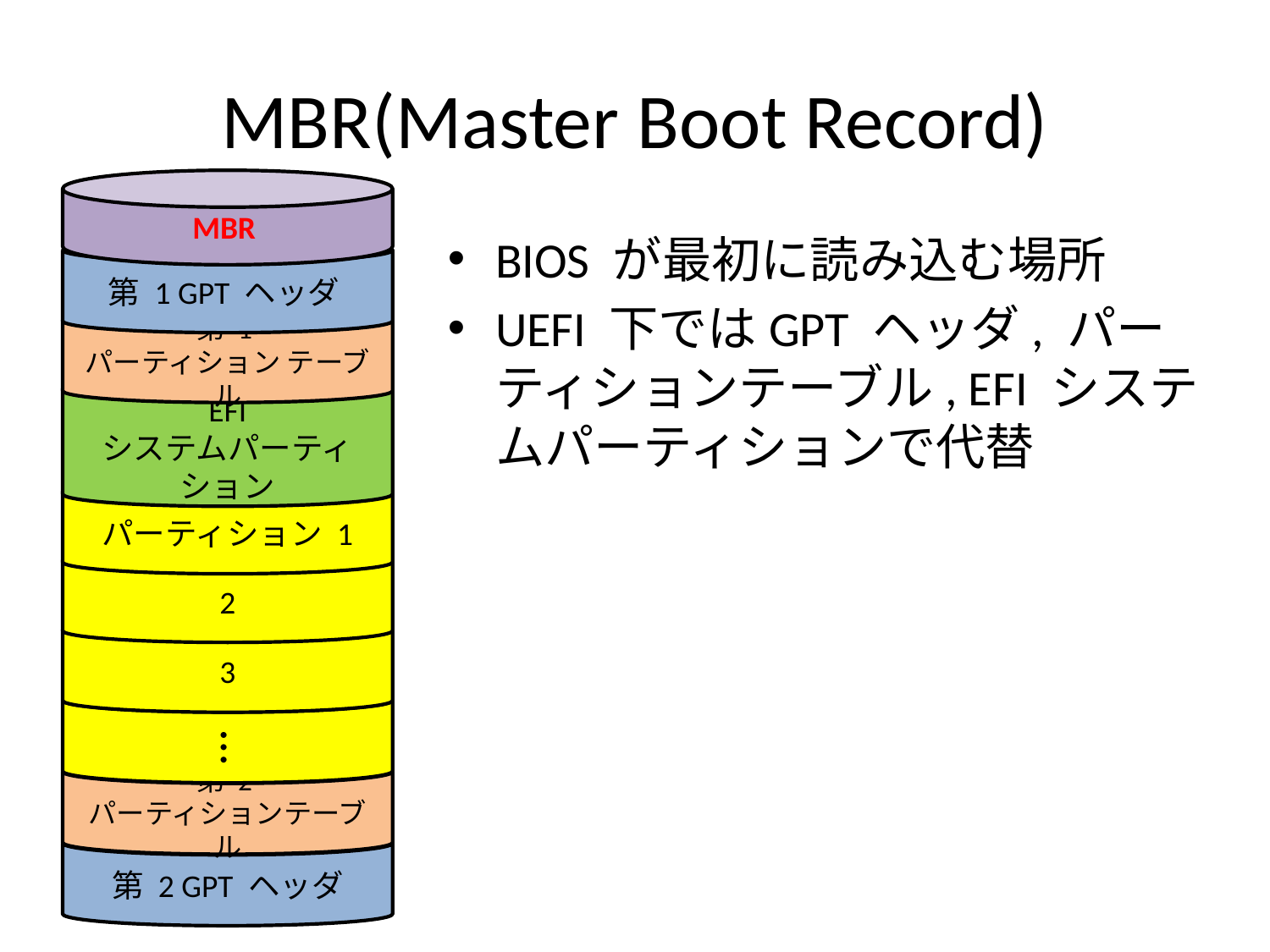

# MBR(Master Boot Record)
MBR
第 1 GPT ヘッダ
第 1
パーティション テーブル
EFI
システムパーティション
パーティション 1
2
3

第 2
パーティションテーブル
第 2 GPT ヘッダ
…
BIOS が最初に読み込む場所
UEFI 下ではGPT ヘッダ, パーティションテーブル, EFI システムパーティションで代替